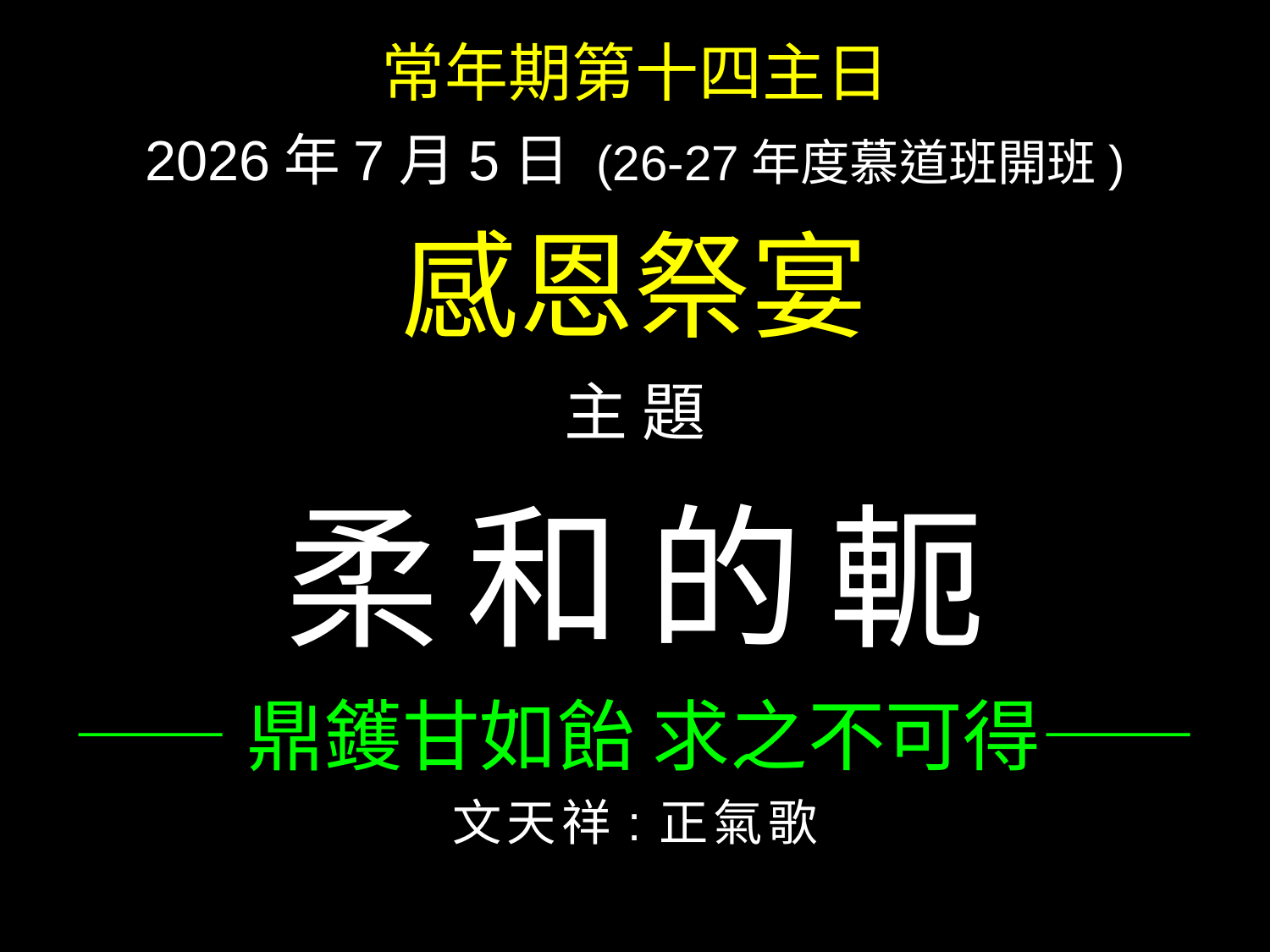

常年期第十四主日
2026年7月5日 (26-27年度慕道班開班)
感恩祭宴

主 題
柔和的軛
——鼎鑊甘如飴 求之不可得——
文天祥:正氣歌